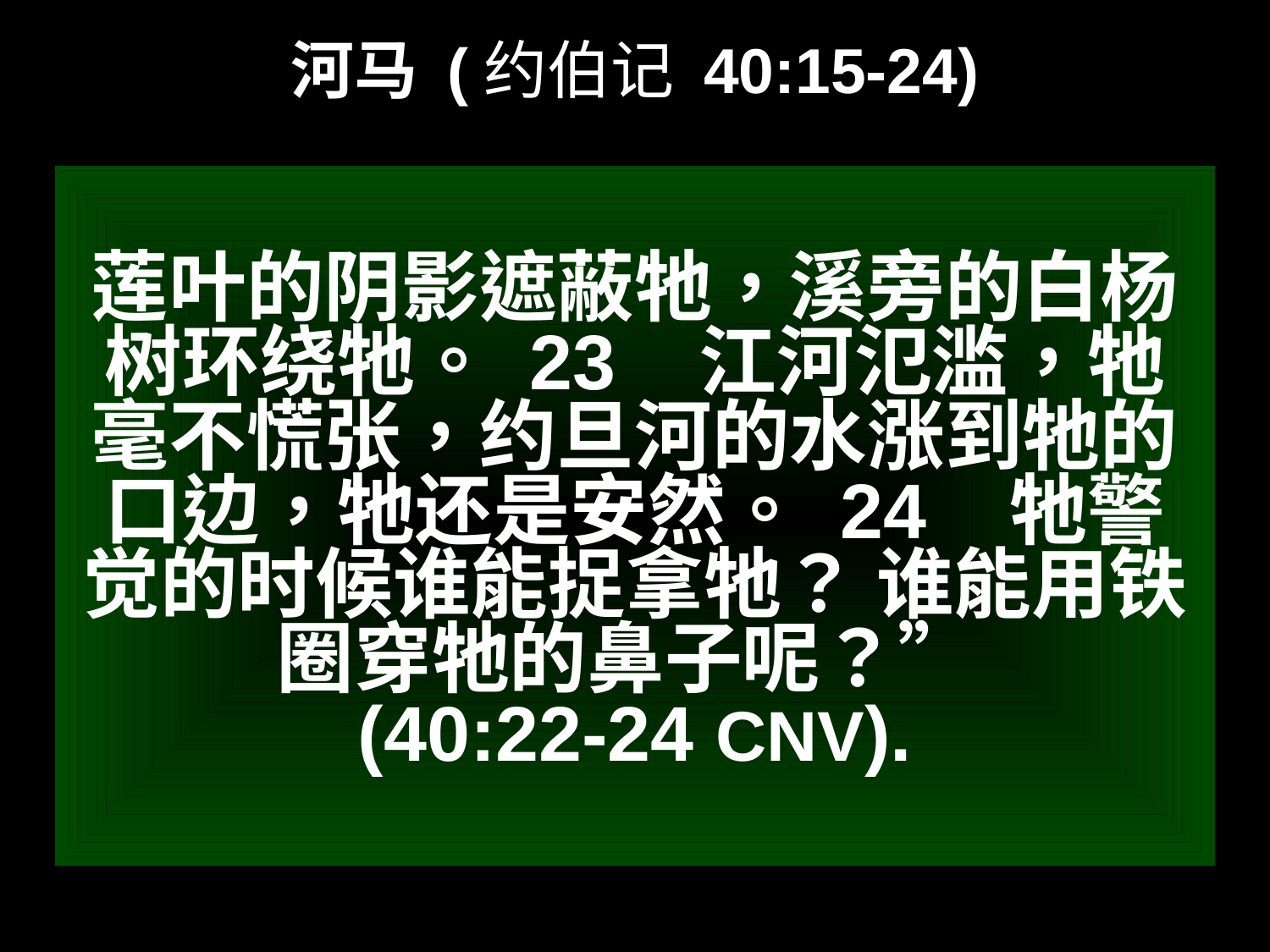

# 河马 (约伯记 40:15-24)

莲叶的阴影遮蔽牠，溪旁的白杨树环绕牠。 23   江河氾滥，牠毫不慌张，约旦河的水涨到牠的口边，牠还是安然。 24   牠警觉的时候谁能捉拿牠？ 谁能用铁圈穿牠的鼻子呢？”
(40:22-24 CNV).